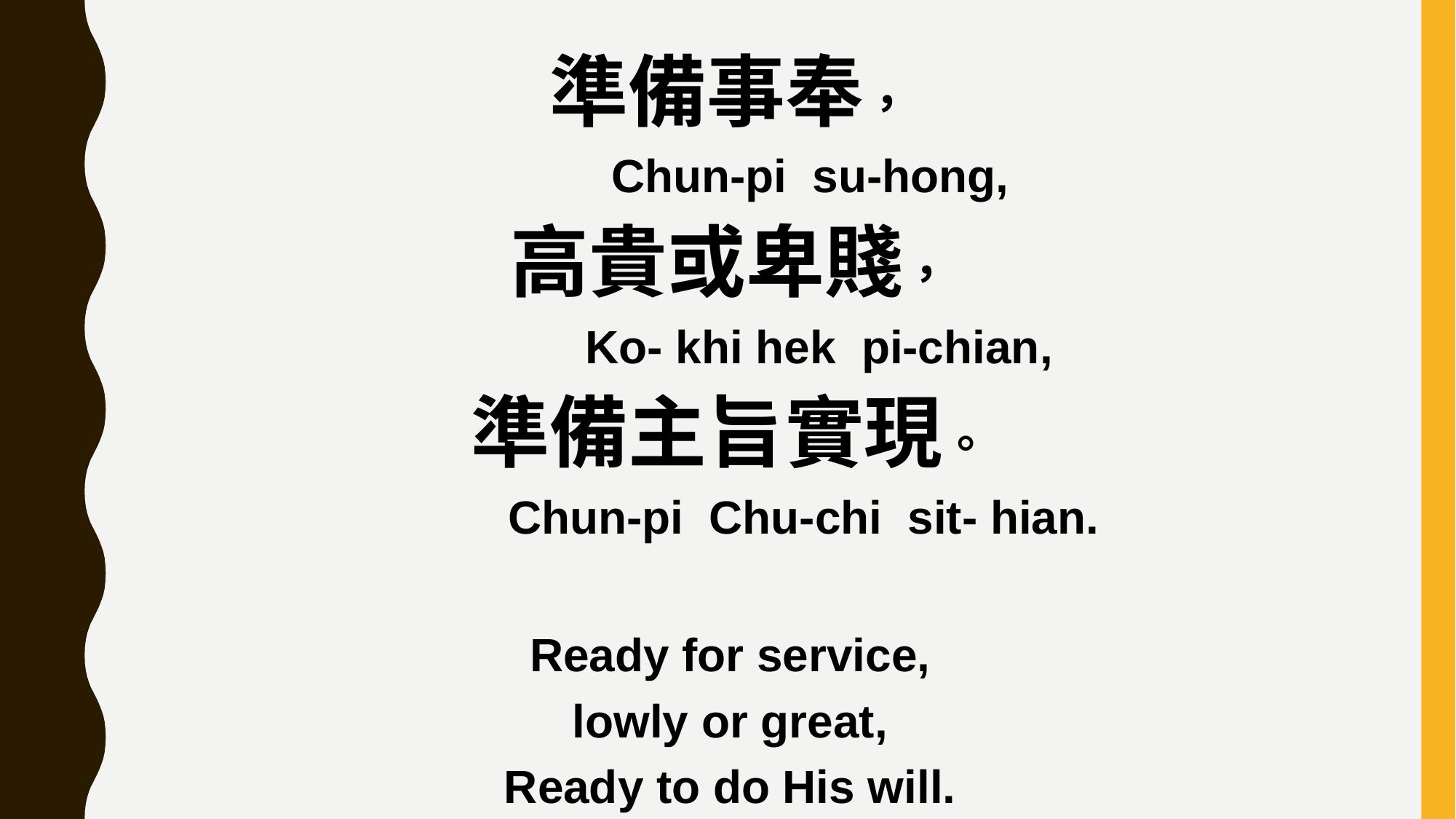

準備事奉，
                                Chun-pi  su-hong,
高貴或卑賤，
                              Ko- khi hek  pi-chian,
準備主旨實現。
                        Chun-pi  Chu-chi  sit- hian.

Ready for service,
lowly or great,
Ready to do His will.